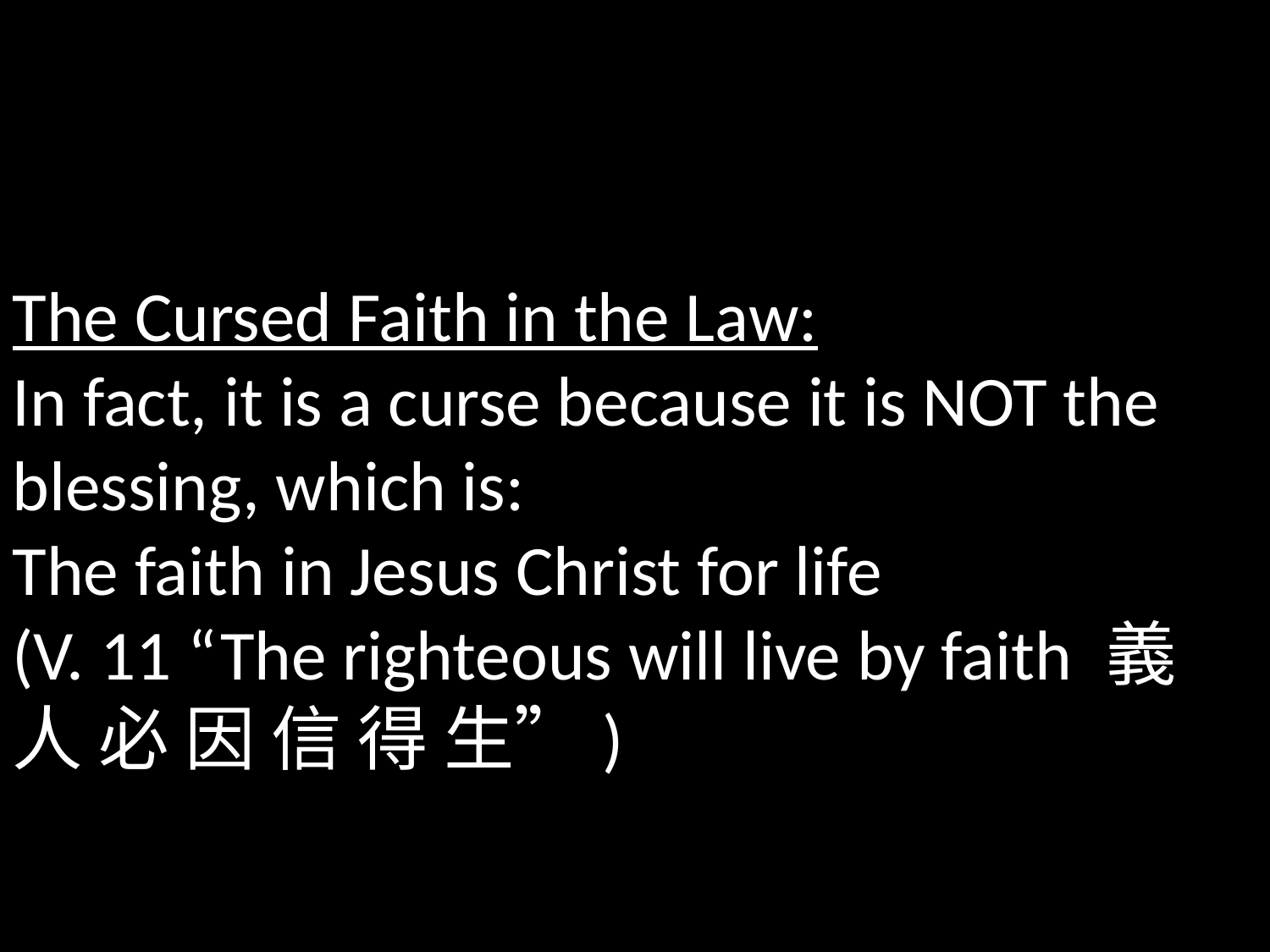

The Cursed Faith in the Law:
In fact, it is a curse because it is NOT the blessing, which is:
The faith in Jesus Christ for life
(V. 11 “The righteous will live by faith 義 人 必 因 信 得 生”)